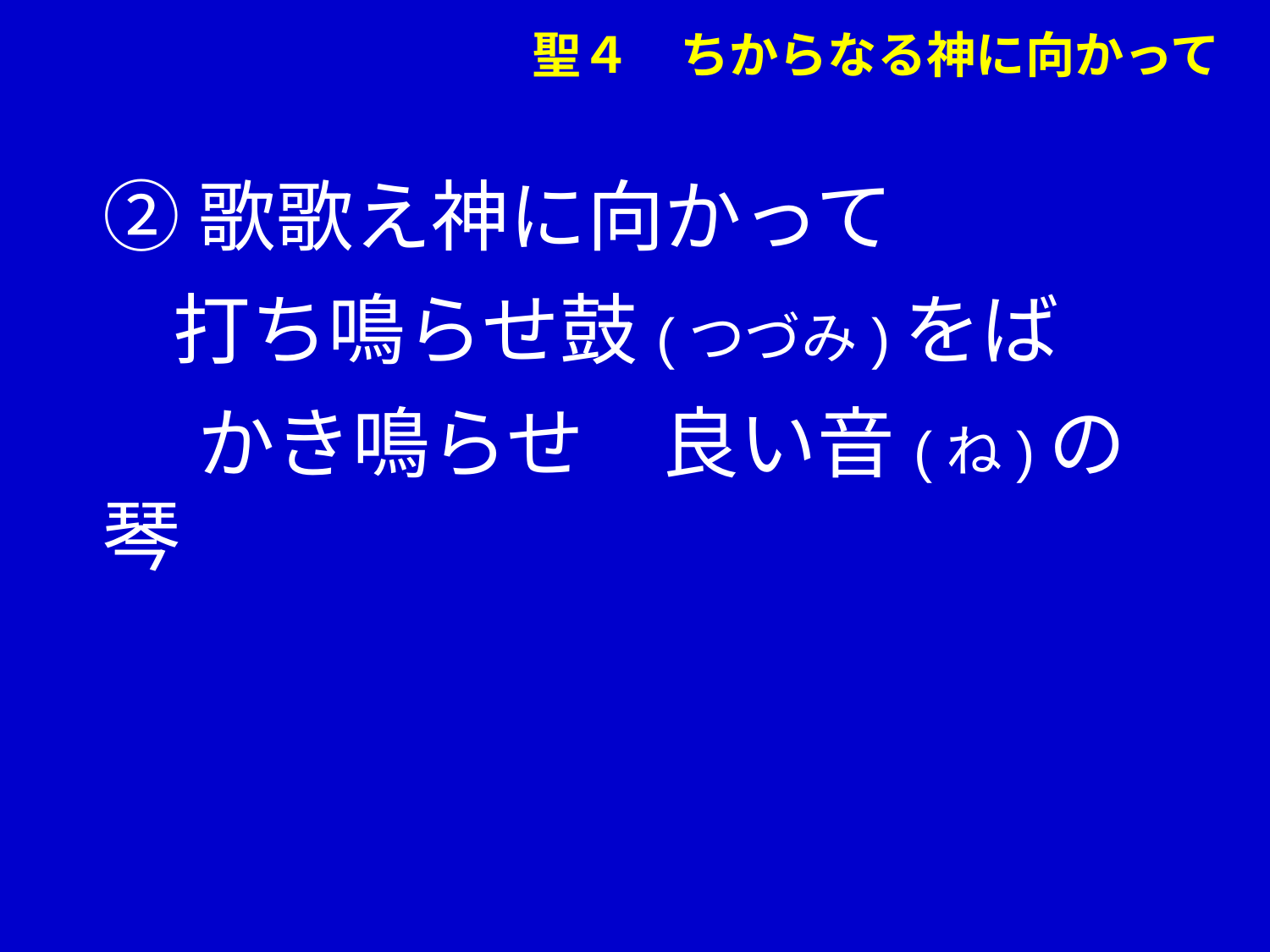

聖４　ちからなる神に向かって
②歌歌え神に向かって
   打ち鳴らせ鼓(つづみ)をば
　 かき鳴らせ　良い音(ね)の琴